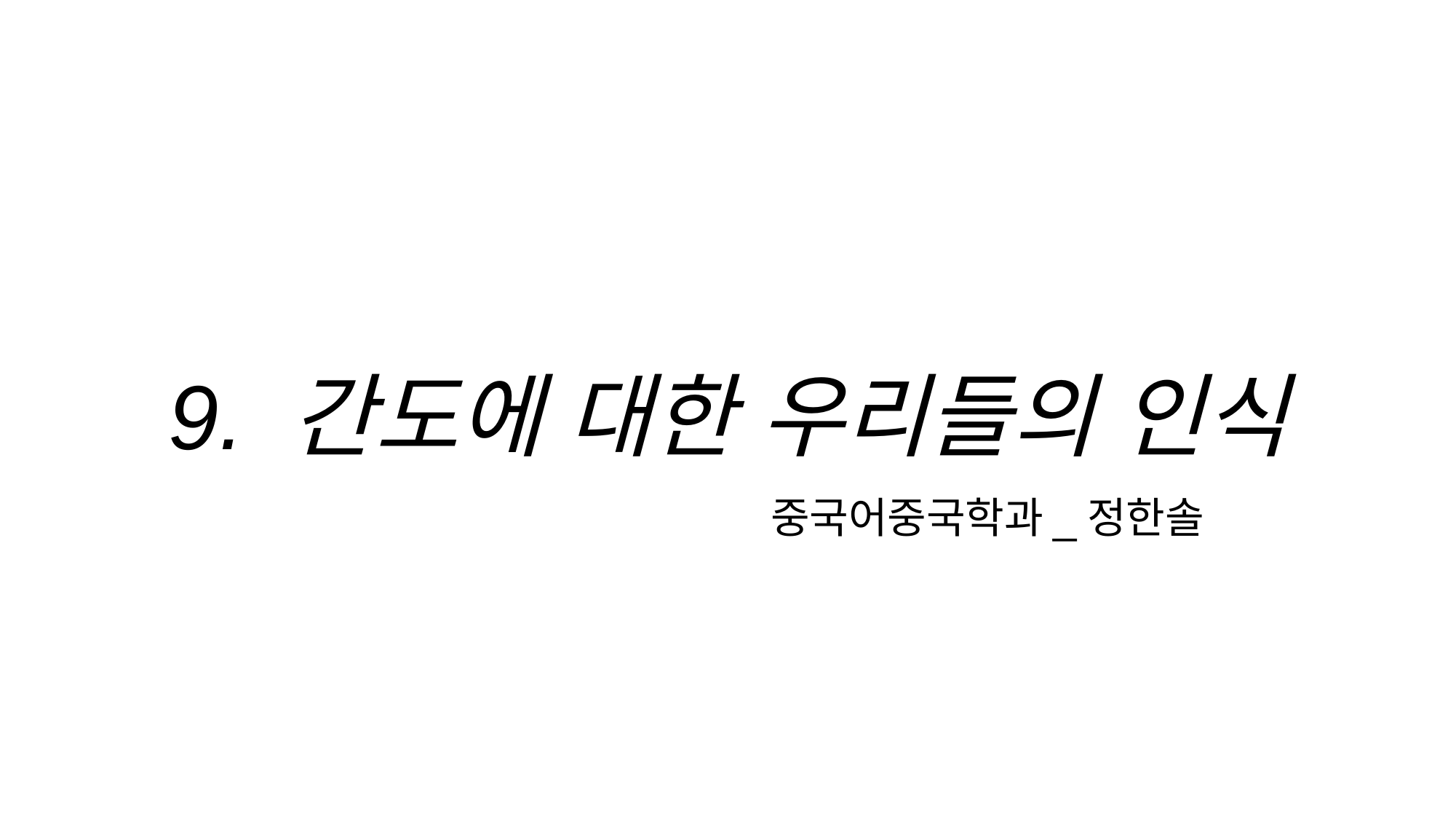

# 9. 간도에 대한 우리들의 인식

중국어중국학과_정한솔